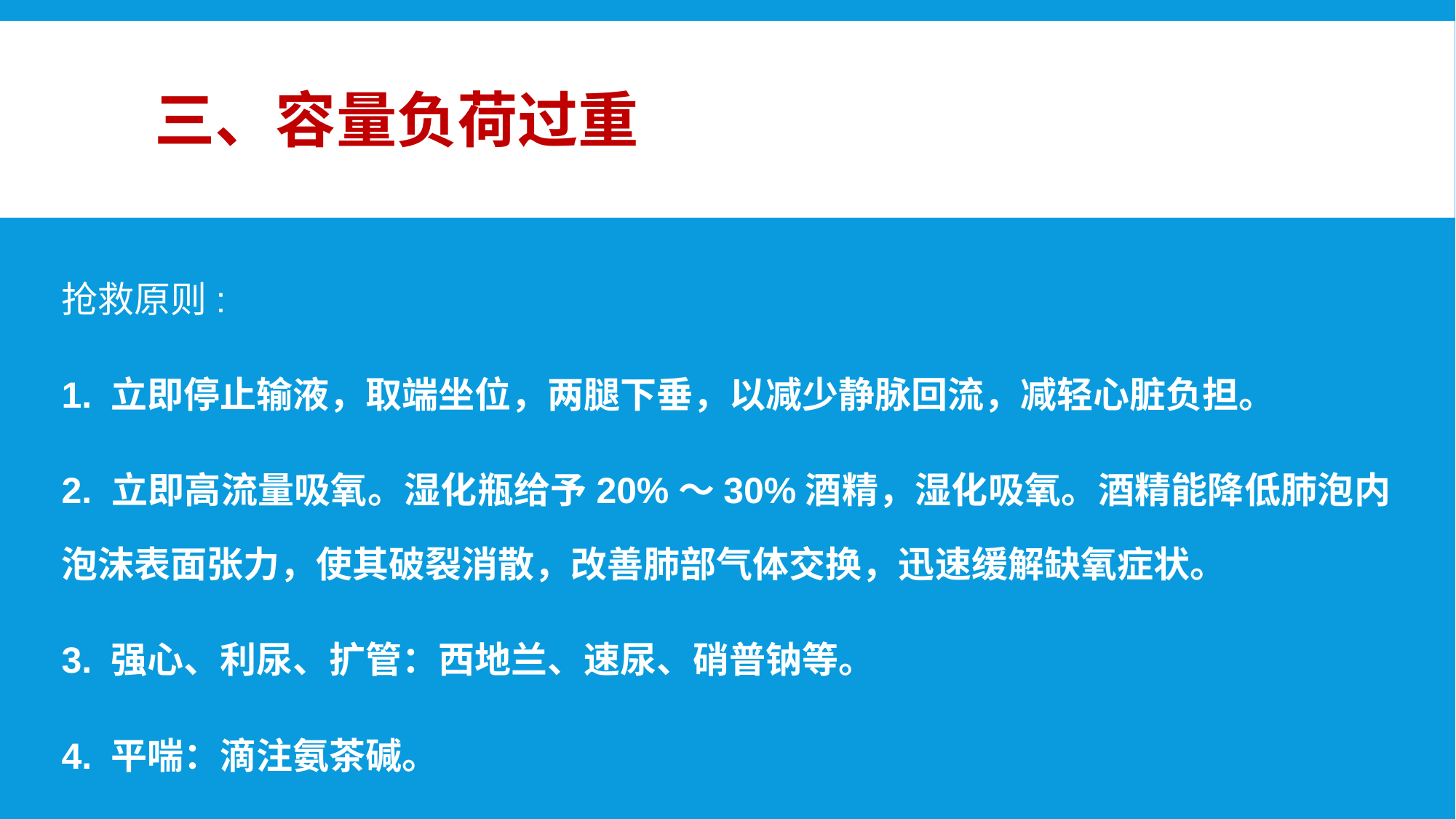

# 三、容量负荷过重
抢救原则:
1. 立即停止输液，取端坐位，两腿下垂，以减少静脉回流，减轻心脏负担。
2. 立即高流量吸氧。湿化瓶给予20%～30%酒精，湿化吸氧。酒精能降低肺泡内泡沫表面张力，使其破裂消散，改善肺部气体交换，迅速缓解缺氧症状。
3. 强心、利尿、扩管：西地兰、速尿、硝普钠等。
4. 平喘：滴注氨茶碱。